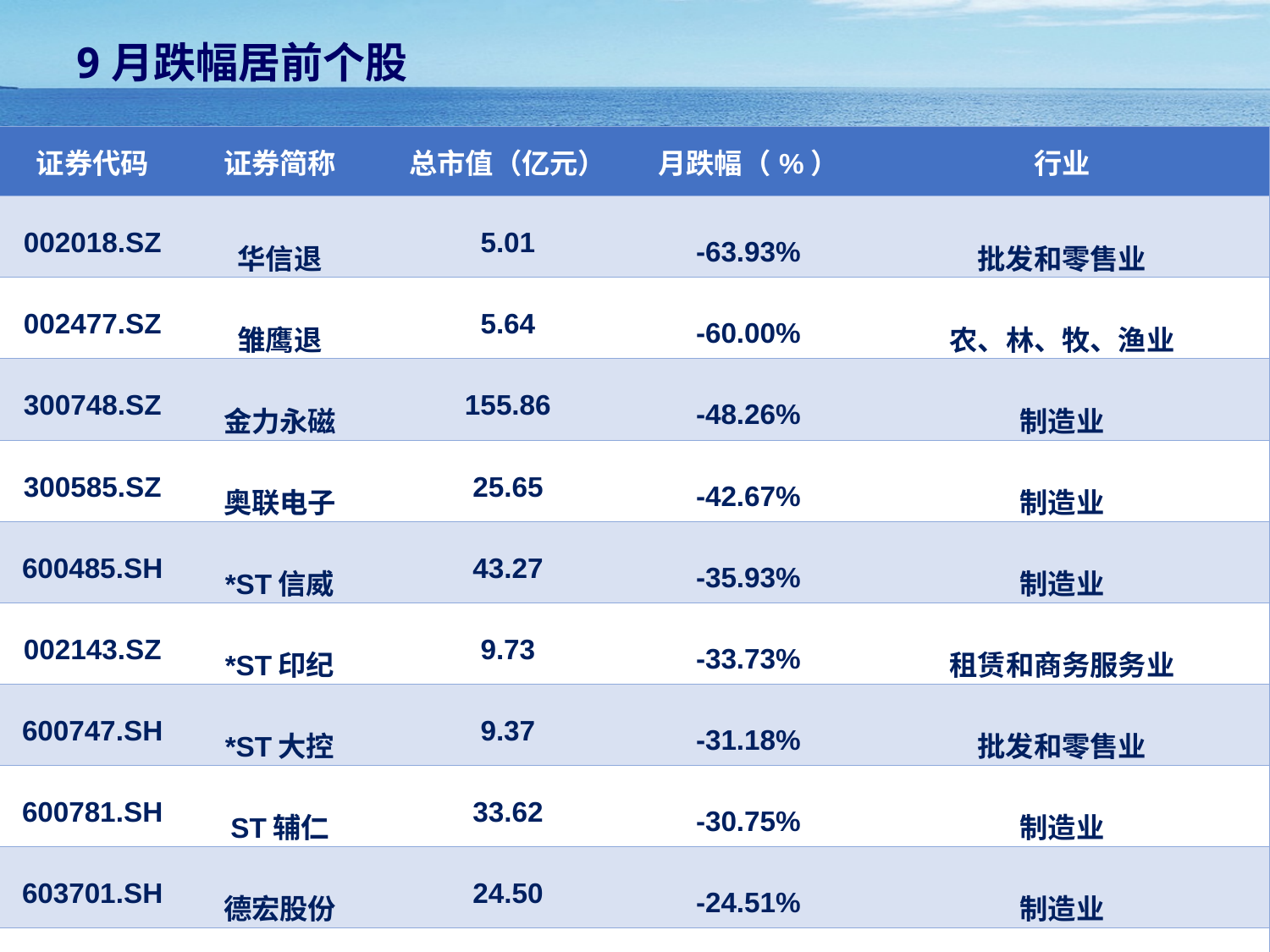

9月跌幅居前个股
| 证券代码 | 证券简称 | 总市值（亿元） | 月跌幅（%） | 行业 |
| --- | --- | --- | --- | --- |
| 002018.SZ | 华信退 | 5.01 | -63.93% | 批发和零售业 |
| 002477.SZ | 雏鹰退 | 5.64 | -60.00% | 农、林、牧、渔业 |
| 300748.SZ | 金力永磁 | 155.86 | -48.26% | 制造业 |
| 300585.SZ | 奥联电子 | 25.65 | -42.67% | 制造业 |
| 600485.SH | \*ST信威 | 43.27 | -35.93% | 制造业 |
| 002143.SZ | \*ST印纪 | 9.73 | -33.73% | 租赁和商务服务业 |
| 600747.SH | \*ST大控 | 9.37 | -31.18% | 批发和零售业 |
| 600781.SH | ST辅仁 | 33.62 | -30.75% | 制造业 |
| 603701.SH | 德宏股份 | 24.50 | -24.51% | 制造业 |
| 300071.SZ | 华谊嘉信 | 15.67 | -23.39% | 租赁和商务服务业 |